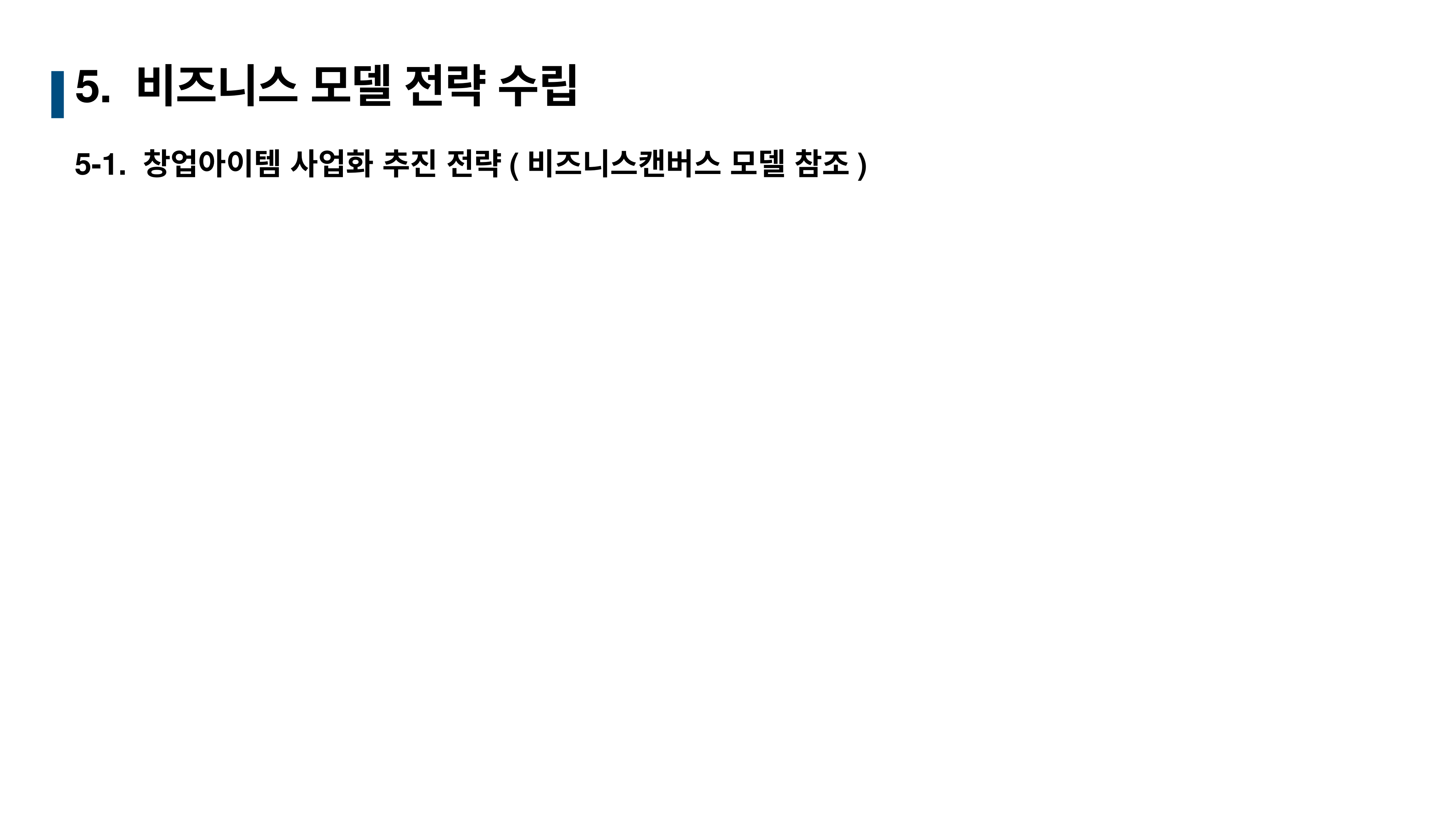

# 5. 비즈니스 모델 전략 수립
5-1. 창업아이템 사업화 추진 전략(비즈니스캔버스 모델 참조)